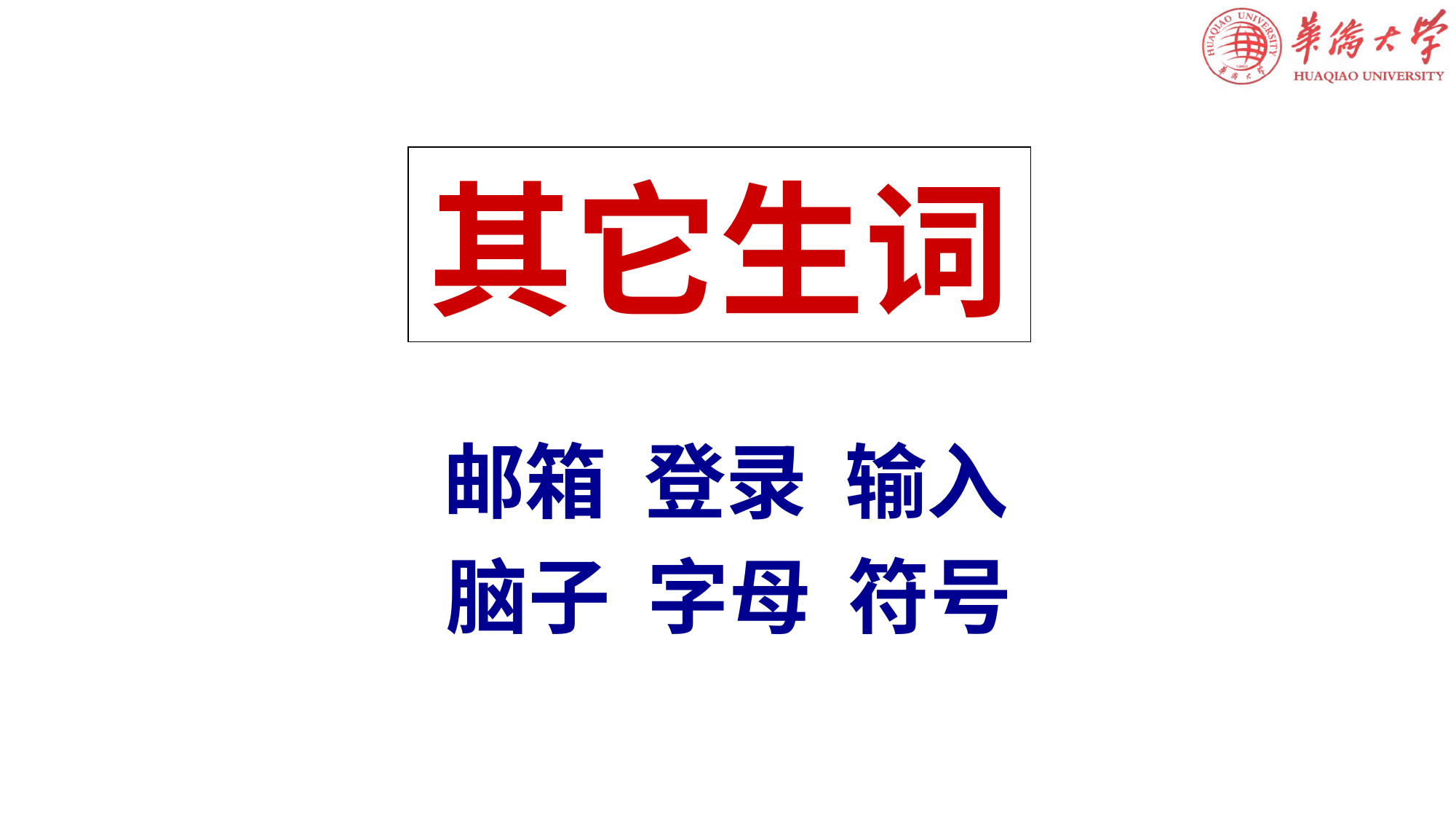

# 其它生词
邮箱  登录  输入
脑子  字母  符号